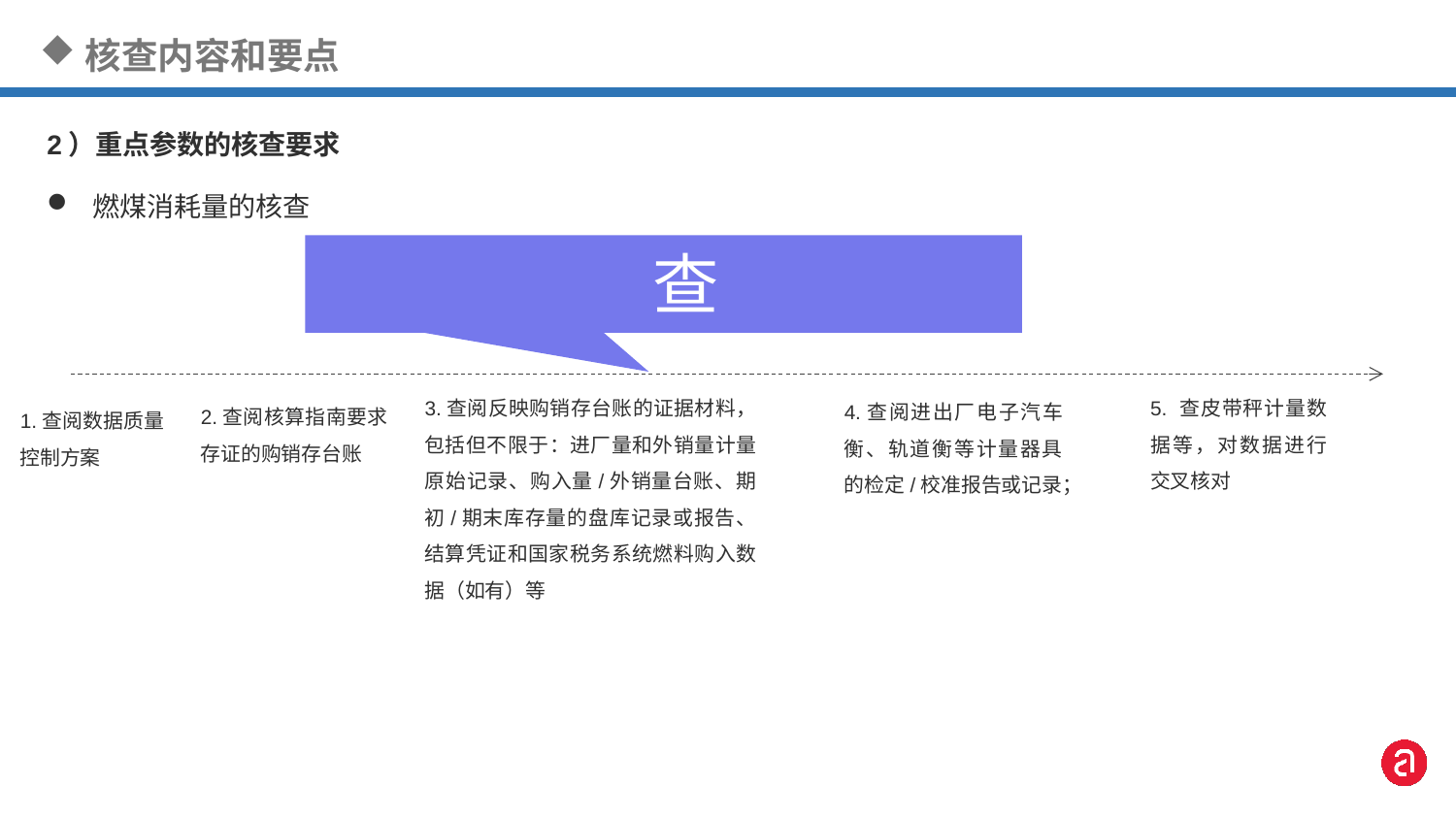

核查内容和要点
2）重点参数的核查要求
燃煤消耗量的核查

查
3.查阅反映购销存台账的证据材料，包括但不限于：进厂量和外销量计量原始记录、购入量/外销量台账、期初/期末库存量的盘库记录或报告、结算凭证和国家税务系统燃料购入数据（如有）等
5. 查皮带秤计量数据等，对数据进行交叉核对
4.查阅进出厂电子汽车衡、轨道衡等计量器具的检定/校准报告或记录；
2.查阅核算指南要求存证的购销存台账
1.查阅数据质量控制方案